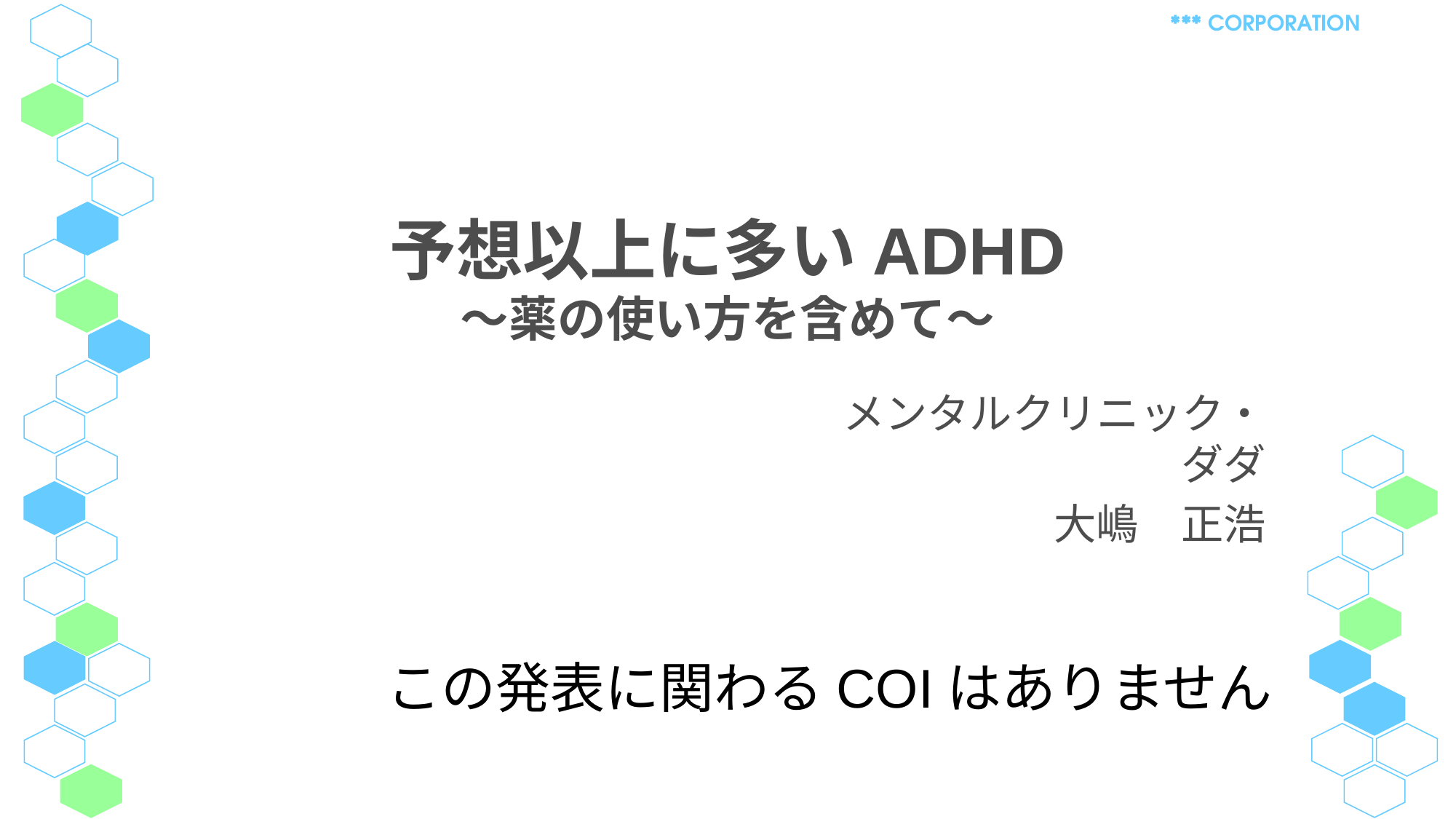

# 予想以上に多いADHD ～薬の使い方を含めて～
メンタルクリニック・ダダ
大嶋　正浩
この発表に関わるCOIはありません